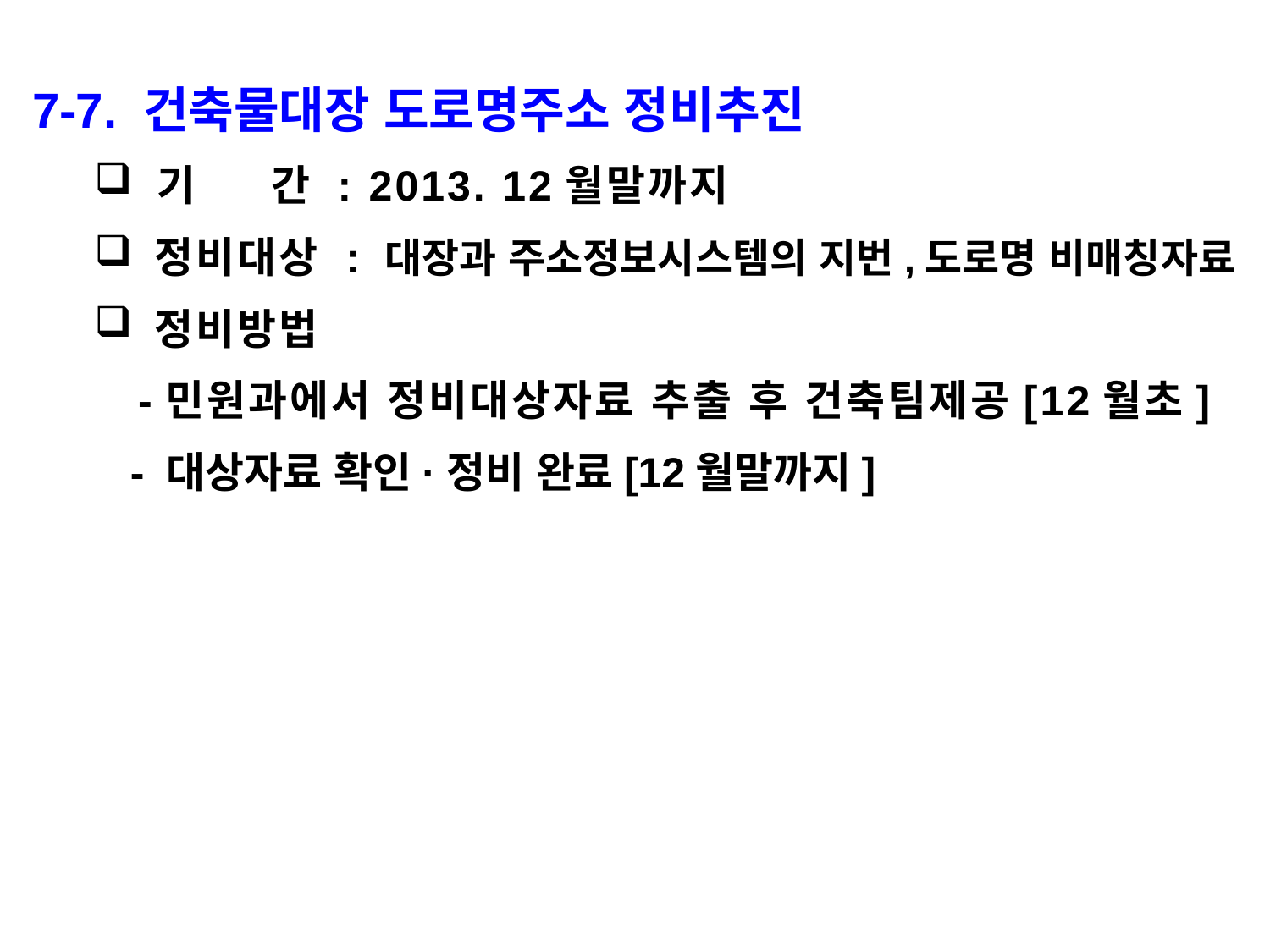

7-7. 건축물대장 도로명주소 정비추진
 기     간 : 2013. 12월말까지
 정비대상 : 대장과 주소정보시스템의 지번,도로명 비매칭자료
 정비방법
   -민원과에서 정비대상자료 추출 후 건축팀제공[12월초]
   - 대상자료 확인·정비 완료[12월말까지]